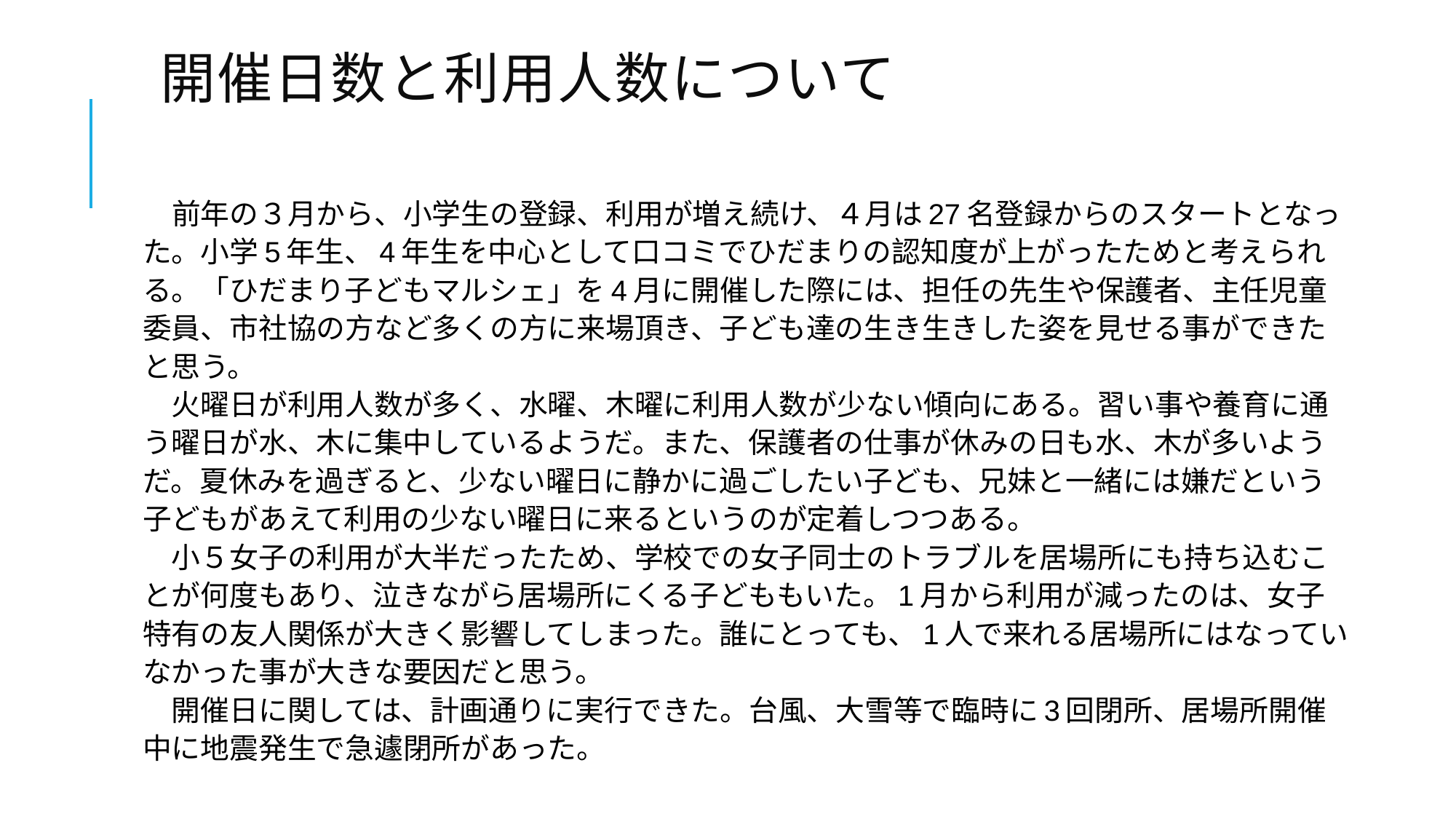

# 開催日数と利用人数について
　前年の３月から、小学生の登録、利用が増え続け、４月は27名登録からのスタートとなった。小学5年生、4年生を中心として口コミでひだまりの認知度が上がったためと考えられる。「ひだまり子どもマルシェ」を4月に開催した際には、担任の先生や保護者、主任児童委員、市社協の方など多くの方に来場頂き、子ども達の生き生きした姿を見せる事ができたと思う。
　火曜日が利用人数が多く、水曜、木曜に利用人数が少ない傾向にある。習い事や養育に通う曜日が水、木に集中しているようだ。また、保護者の仕事が休みの日も水、木が多いようだ。夏休みを過ぎると、少ない曜日に静かに過ごしたい子ども、兄妹と一緒には嫌だという子どもがあえて利用の少ない曜日に来るというのが定着しつつある。
　小５女子の利用が大半だったため、学校での女子同士のトラブルを居場所にも持ち込むことが何度もあり、泣きながら居場所にくる子どももいた。1月から利用が減ったのは、女子特有の友人関係が大きく影響してしまった。誰にとっても、1人で来れる居場所にはなっていなかった事が大きな要因だと思う。
　開催日に関しては、計画通りに実行できた。台風、大雪等で臨時に3回閉所、居場所開催中に地震発生で急遽閉所があった。